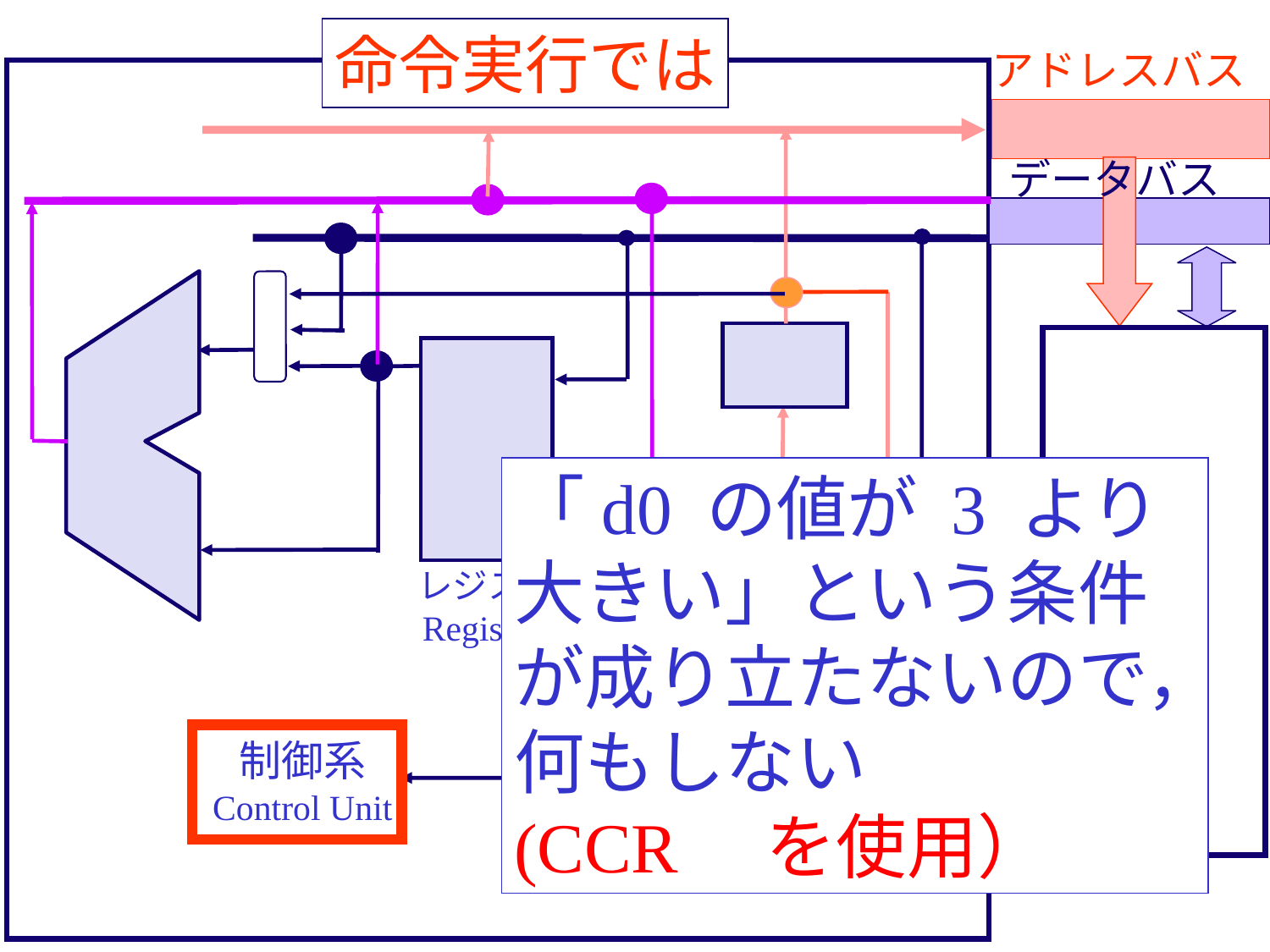

命令実行では
アドレスバス

データバス

bgt break1
「d0 の値が 3 より大きい」という条件が成り立たないので，何もしない　(CCR　を使用）

+命令長
R/W

レジスタ
Registers

制御系
Control Unit